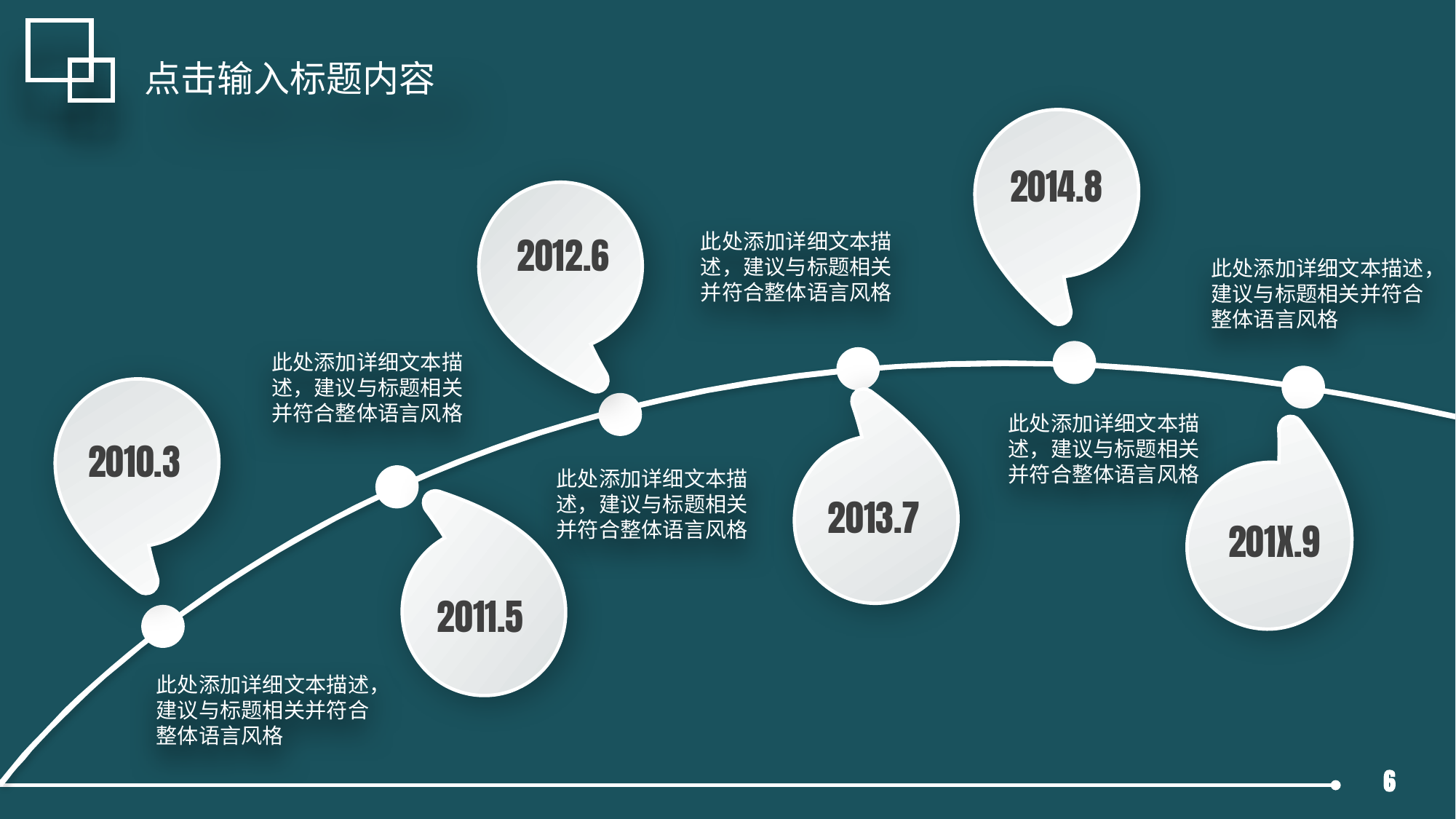

点击输入标题内容

2014.8

此处添加详细文本描述，建议与标题相关并符合整体语言风格
2012.6
此处添加详细文本描述，建议与标题相关并符合整体语言风格

此处添加详细文本描述，建议与标题相关并符合整体语言风格

此处添加详细文本描述，建议与标题相关并符合整体语言风格

2010.3
此处添加详细文本描述，建议与标题相关并符合整体语言风格

2013.7
201X.9
2011.5

此处添加详细文本描述，建议与标题相关并符合整体语言风格
6